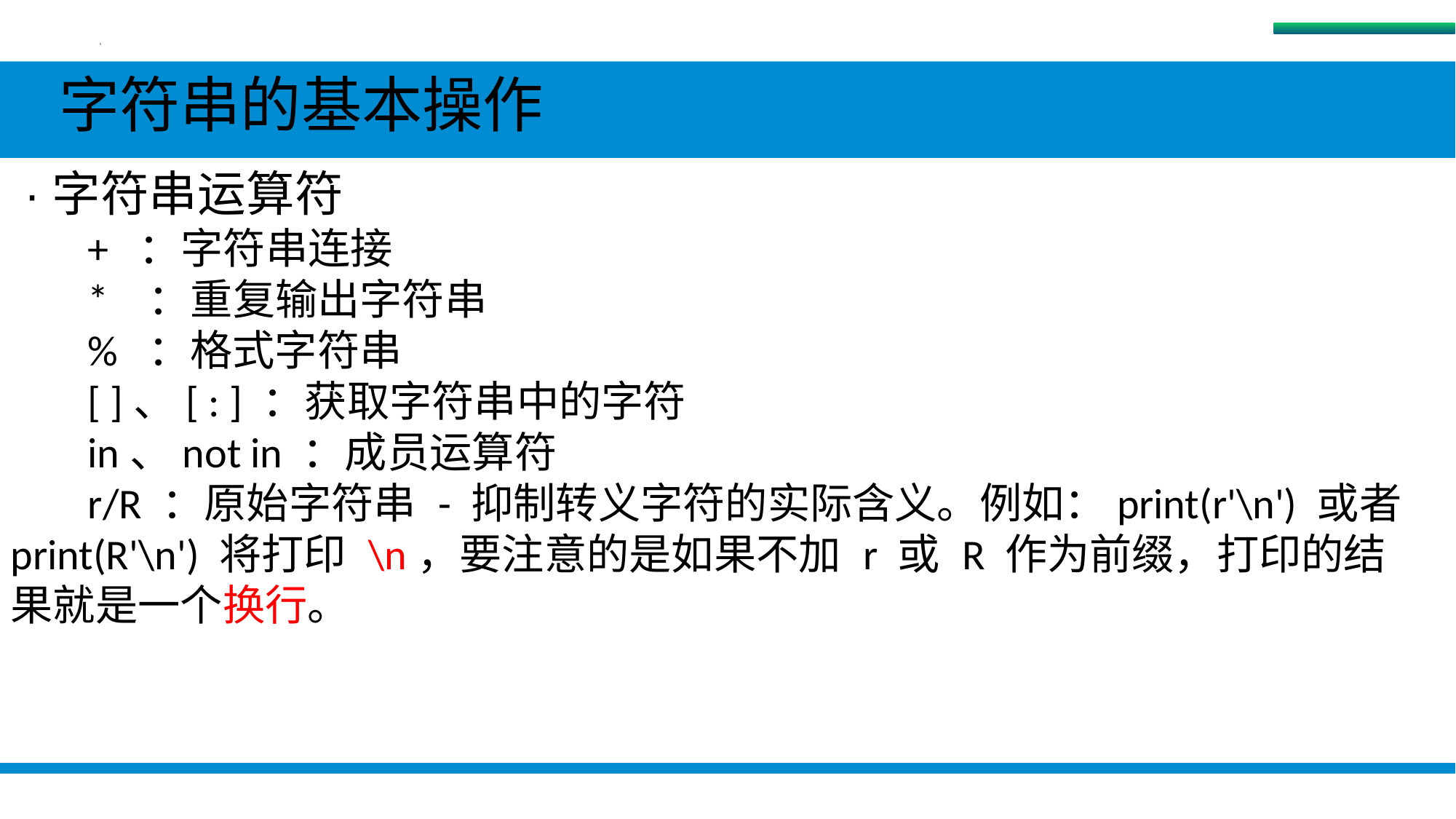

字符串

  字符串的基本操作
 ·字符串运算符
        +  ：字符串连接
        *   ：重复输出字符串
        %  ：格式字符串
        [ ]、[ : ] ：获取字符串中的字符
        in、not in ：成员运算符
        r/R ：原始字符串 - 抑制转义字符的实际含义。例如：print(r'\n') 或者 print(R'\n') 将打印 \n，要注意的是如果不加 r 或 R 作为前缀，打印的结果就是一个换行。
#